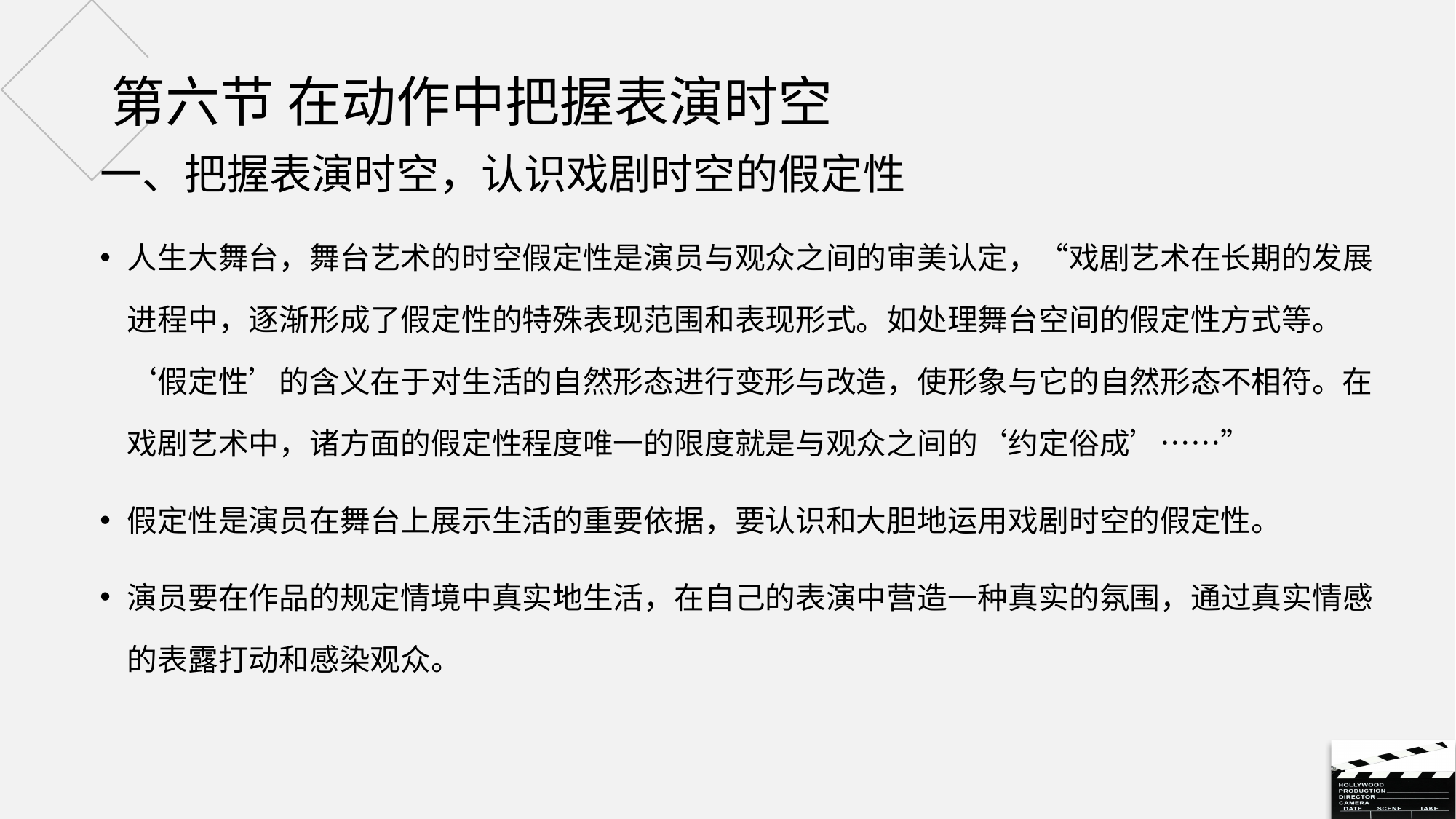

# 第六节 在动作中把握表演时空
一、把握表演时空，认识戏剧时空的假定性
人生大舞台，舞台艺术的时空假定性是演员与观众之间的审美认定，“戏剧艺术在长期的发展进程中，逐渐形成了假定性的特殊表现范围和表现形式。如处理舞台空间的假定性方式等。‘假定性’的含义在于对生活的自然形态进行变形与改造，使形象与它的自然形态不相符。在戏剧艺术中，诸方面的假定性程度唯一的限度就是与观众之间的‘约定俗成’……”
假定性是演员在舞台上展示生活的重要依据，要认识和大胆地运用戏剧时空的假定性。
演员要在作品的规定情境中真实地生活，在自己的表演中营造一种真实的氛围，通过真实情感的表露打动和感染观众。